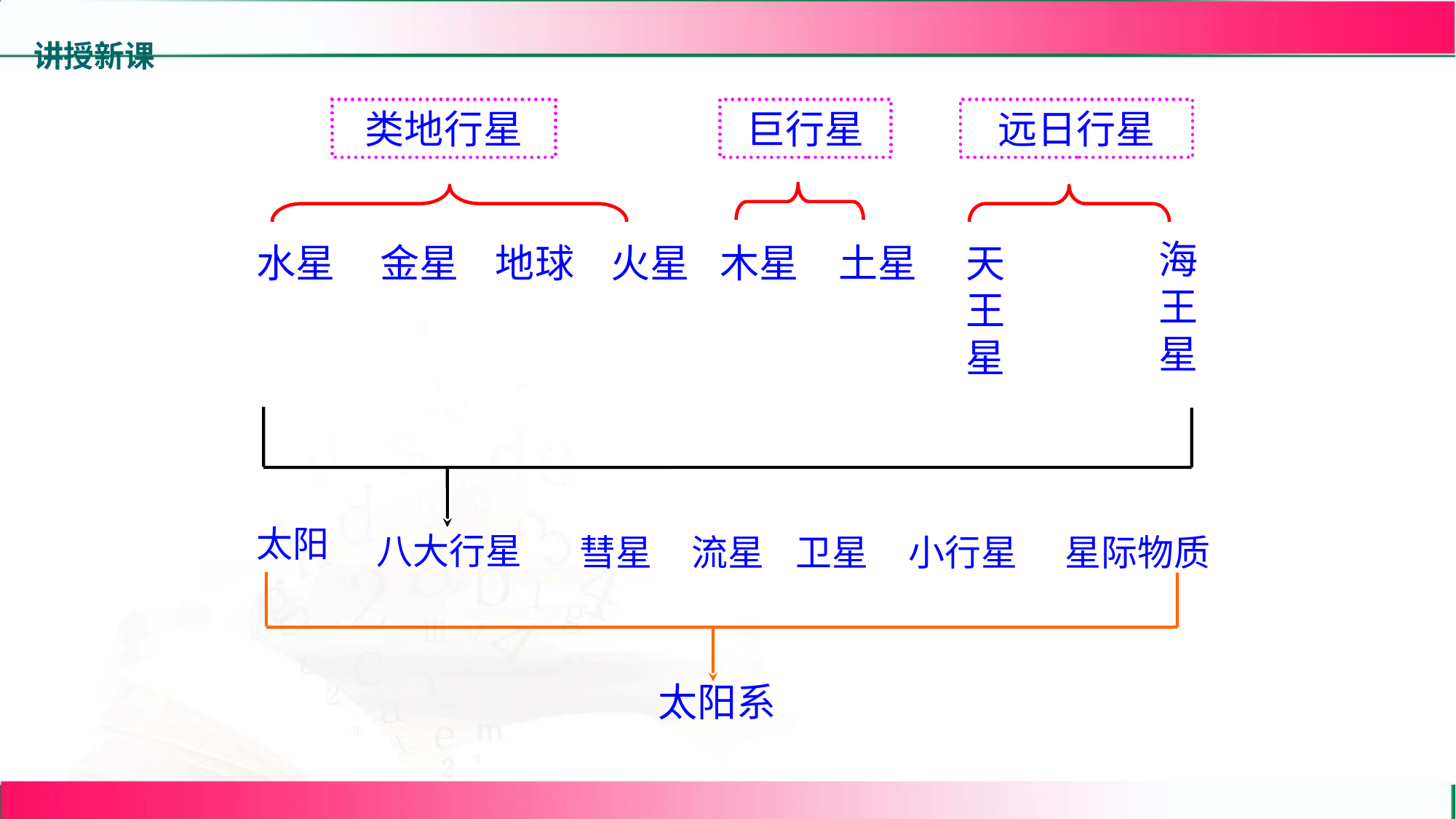

讲授新课

类地行星
巨行星

远日行星

海王星
水星
金星
地球
火星
木星
土星
天王星

太阳
八大行星
彗星
流星
卫星
小行星
星际物质

太阳系